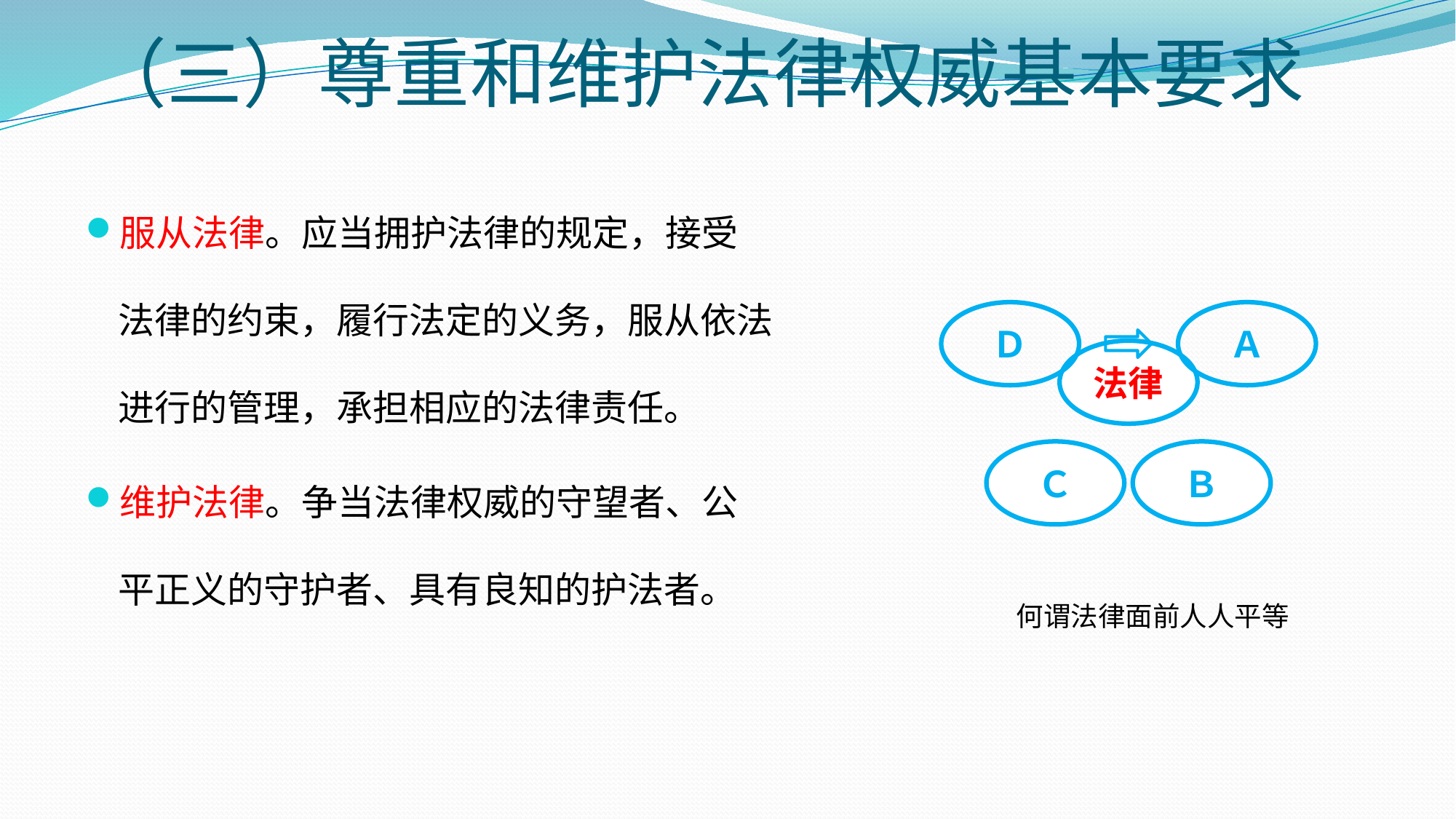

# （三）尊重和维护法律权威基本要求
服从法律。应当拥护法律的规定，接受法律的约束，履行法定的义务，服从依法进行的管理，承担相应的法律责任。
维护法律。争当法律权威的守望者、公平正义的守护者、具有良知的护法者。
法律
Ａ
Ｂ
Ｃ
Ｄ
何谓法律面前人人平等